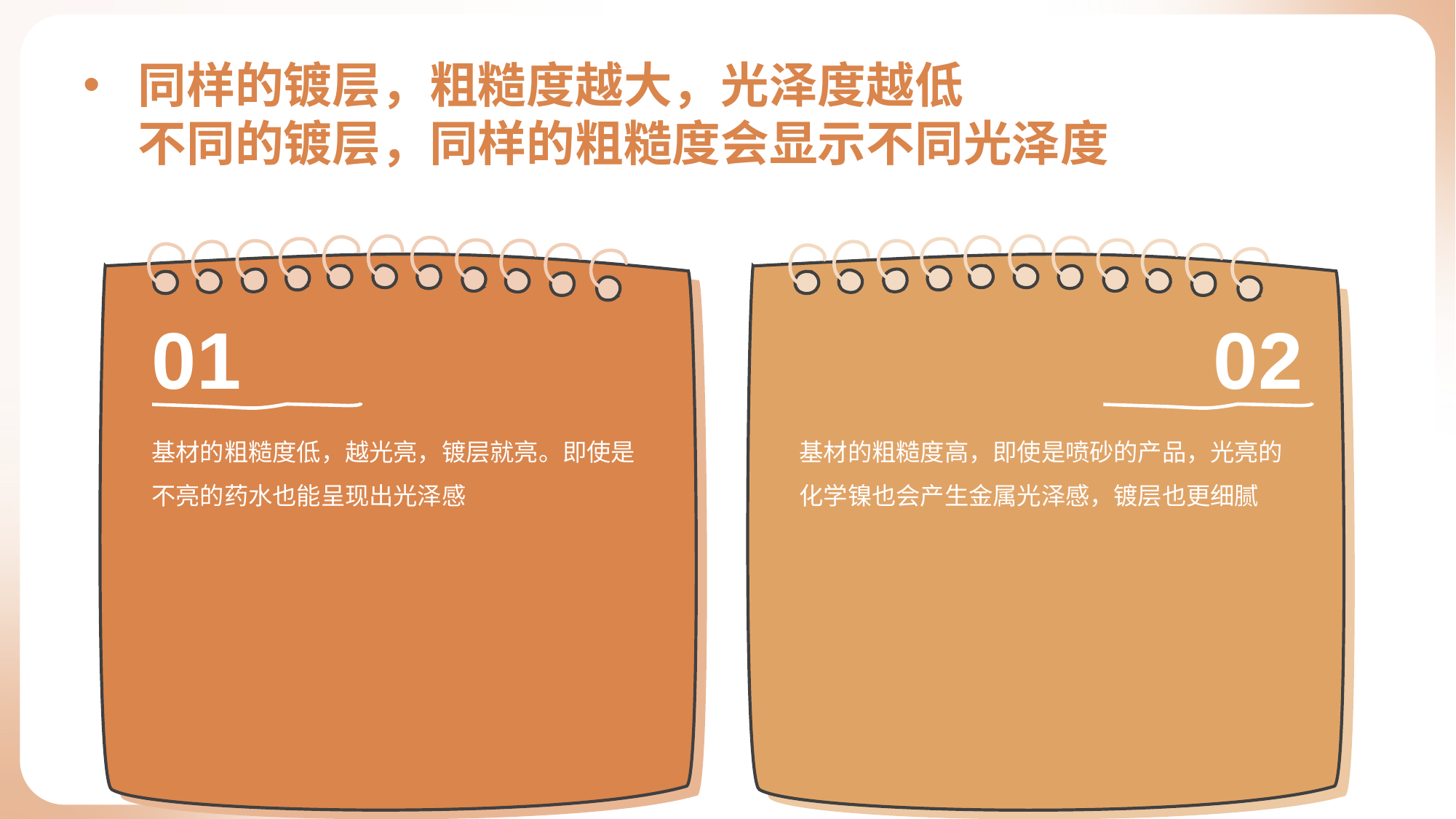

# 同样的镀层，粗糙度越大，光泽度越低 不同的镀层，同样的粗糙度会显示不同光泽度

01
02

基材的粗糙度低，越光亮，镀层就亮。即使是不亮的药水也能呈现出光泽感

基材的粗糙度高，即使是喷砂的产品，光亮的化学镍也会产生金属光泽感，镀层也更细腻